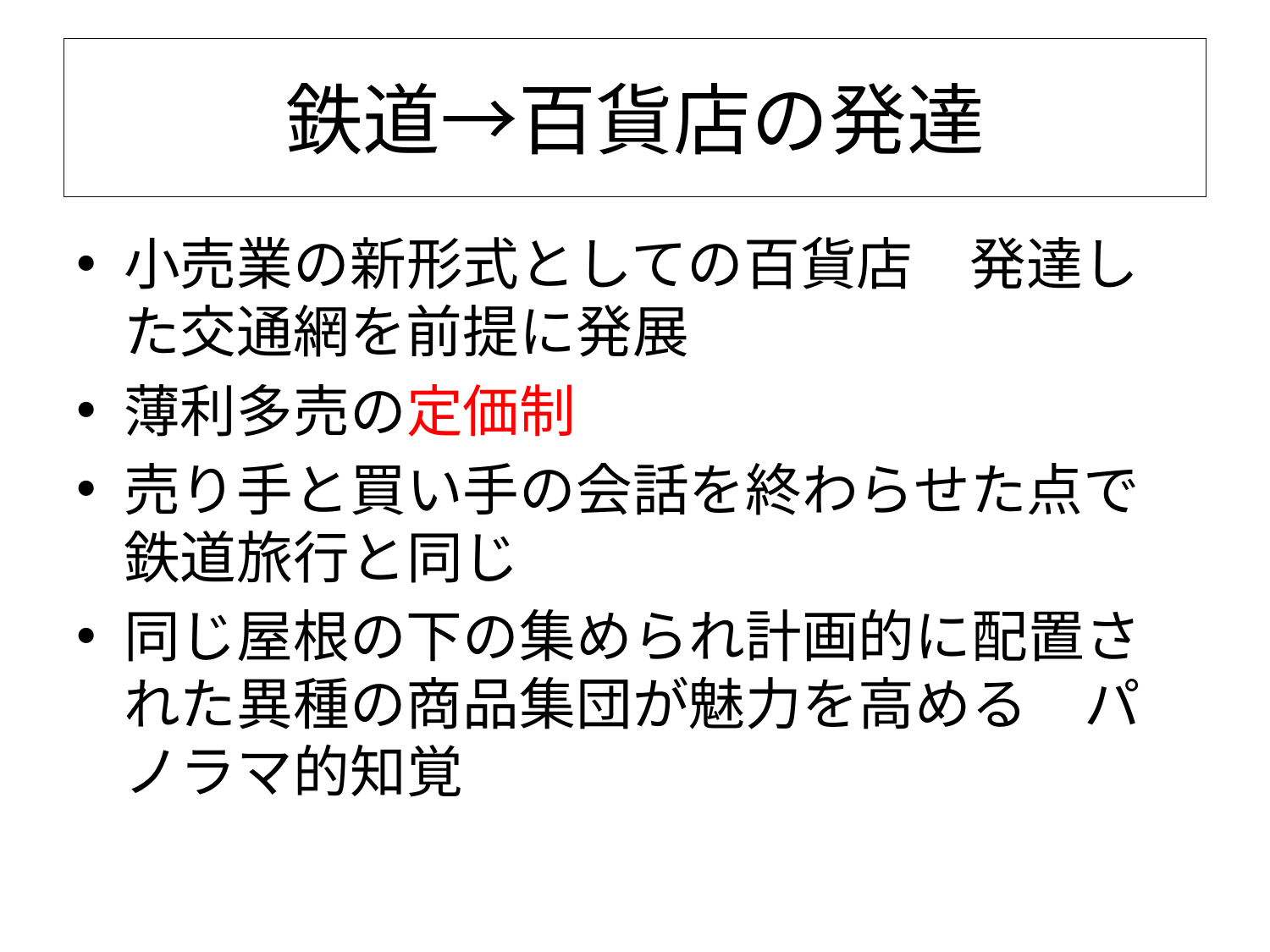

# 鉄道→百貨店の発達
小売業の新形式としての百貨店　発達した交通網を前提に発展
薄利多売の定価制
売り手と買い手の会話を終わらせた点で鉄道旅行と同じ
同じ屋根の下の集められ計画的に配置された異種の商品集団が魅力を高める　パノラマ的知覚